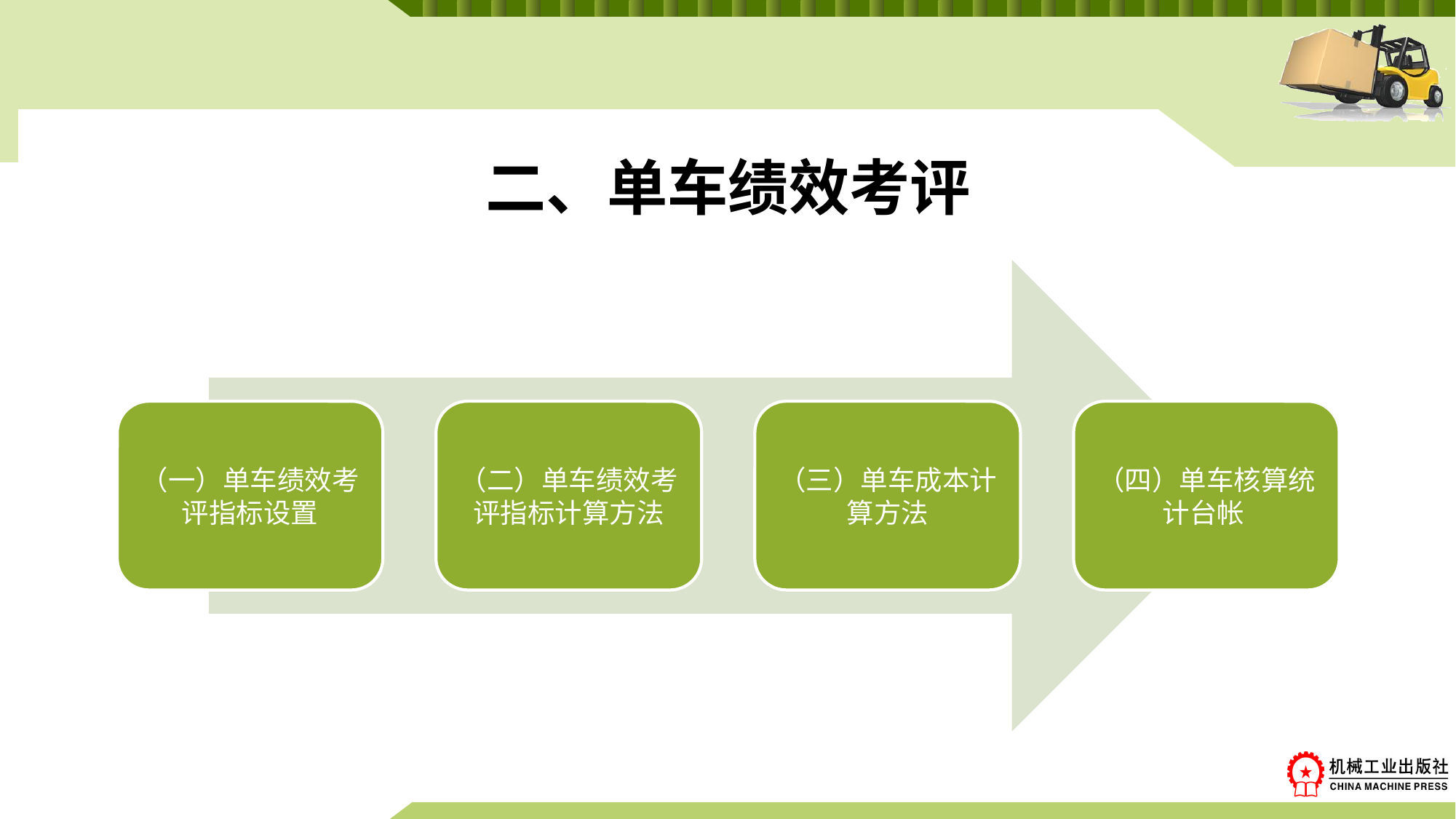

# 二、单车绩效考评
（一）单车绩效考评指标设置
（二）单车绩效考评指标计算方法
（三）单车成本计算方法
（四）单车核算统计台帐